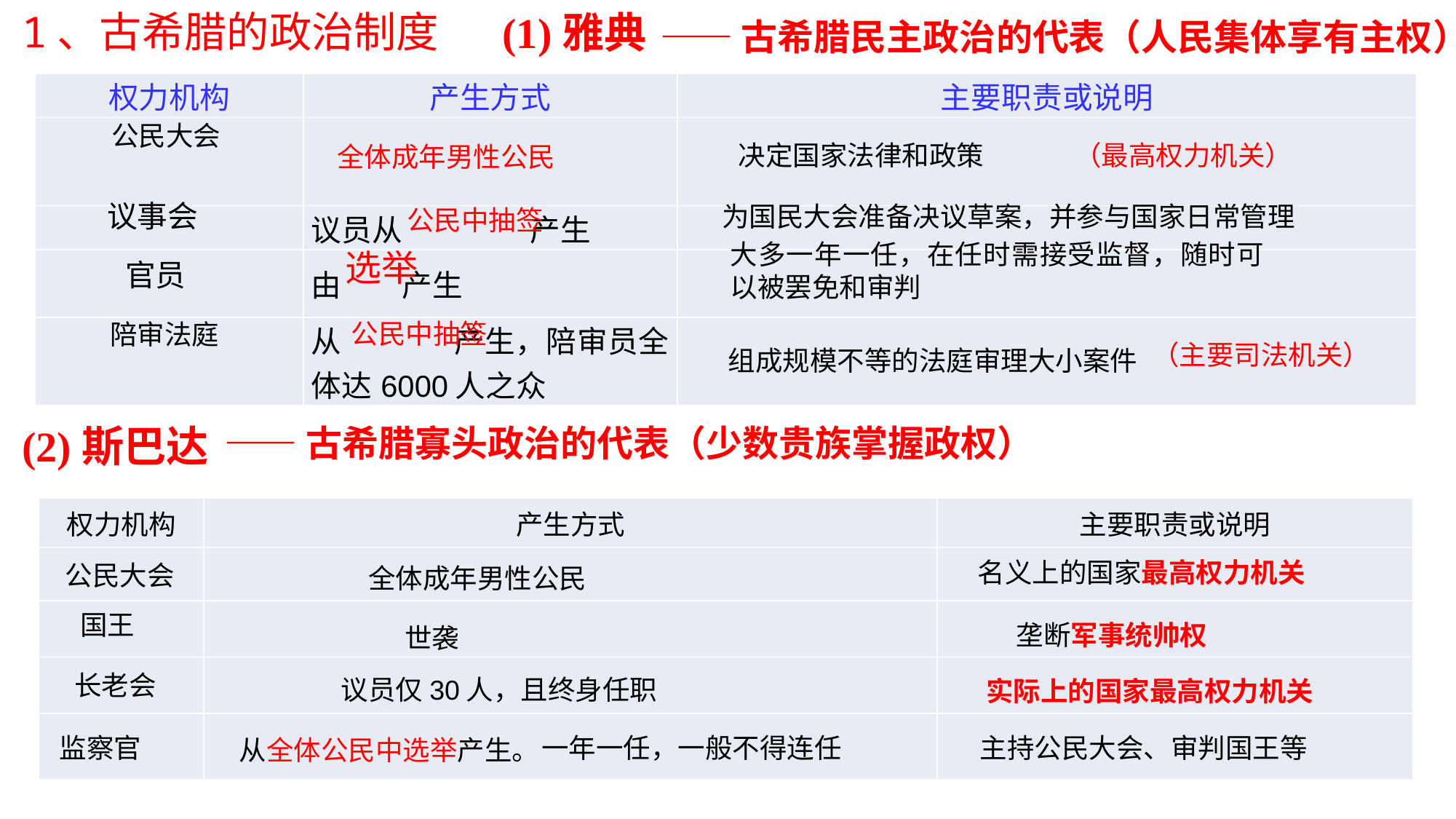

1、古希腊的政治制度
(1)雅典
——古希腊民主政治的代表（人民集体享有主权）
| 权力机构 | 产生方式 | 主要职责或说明 |
| --- | --- | --- |
|  |  |  |
|  | 议员从 产生 |  |
|  | 由 产生 |  |
|  | 从 产生，陪审员全体达6000人之众 |  |
公民大会
决定国家法律和政策
（最高权力机关）
全体成年男性公民
议事会
为国民大会准备决议草案，并参与国家日常管理
公民中抽签
大多一年一任，在任时需接受监督，随时可以被罢免和审判
选举
官员
公民中抽签
陪审法庭
（主要司法机关）
组成规模不等的法庭审理大小案件
  (2)斯巴达
——古希腊寡头政治的代表（少数贵族掌握政权）
| 权力机构 | 产生方式 | 主要职责或说明 |
| --- | --- | --- |
|  |  |  |
|  |  |  |
|  |  |  |
|  | 一年一任，一般不得连任 |  |
名义上的国家最高权力机关
公民大会
全体成年男性公民
国王
垄断军事统帅权
世袭
长老会
议员仅30人，且终身任职
实际上的国家最高权力机关
监察官
主持公民大会、审判国王等
从全体公民中选举产生。